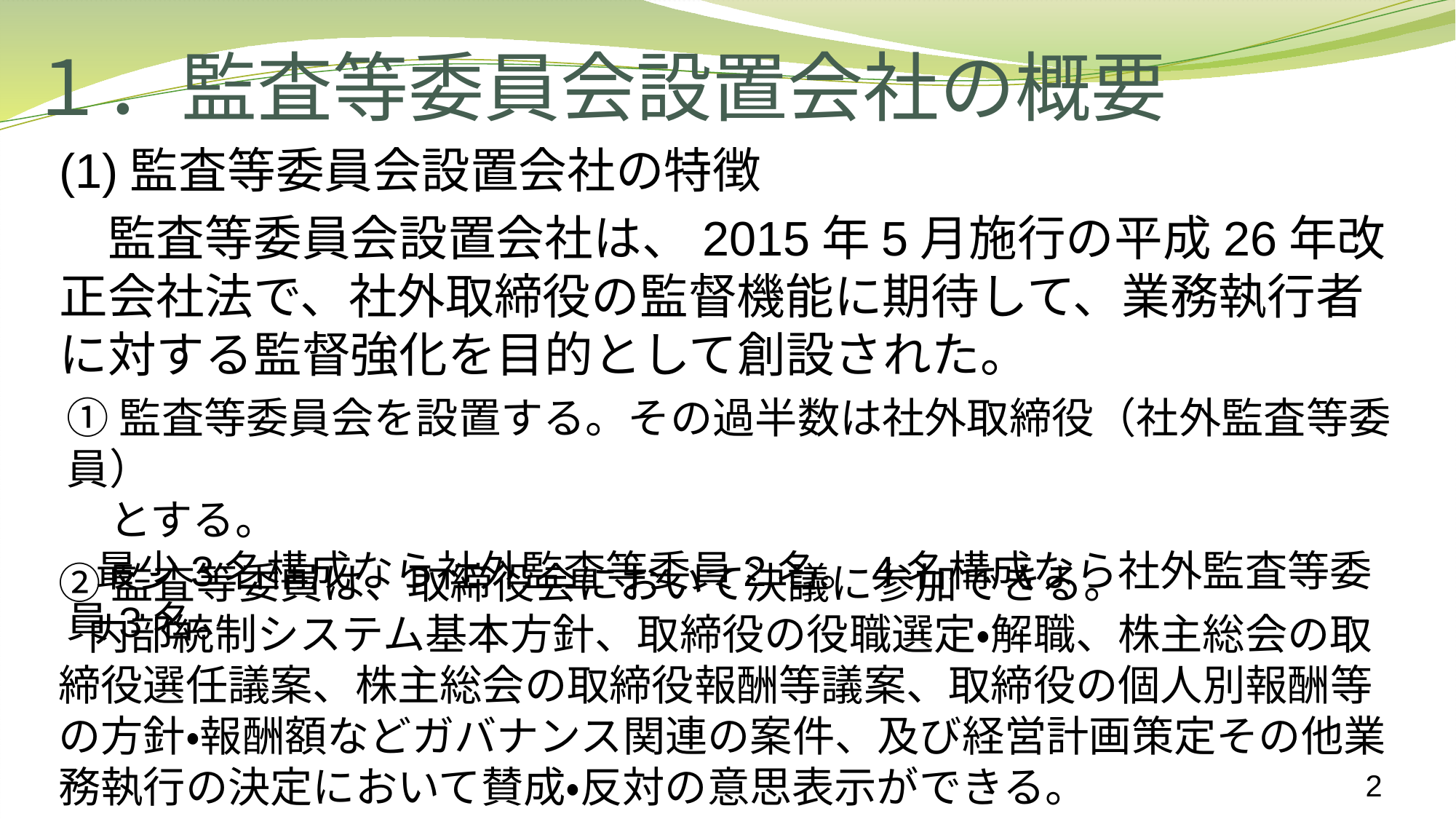

# １．監査等委員会設置会社の概要
(1)監査等委員会設置会社の特徴
　監査等委員会設置会社は、2015年5月施行の平成26年改正会社法で、社外取締役の監督機能に期待して、業務執行者に対する監督強化を目的として創設された。

①監査等委員会を設置する。その過半数は社外取締役（社外監査等委員）
　とする。
  最少3名構成なら社外監査等委員2名。4名構成なら社外監査等委員3名。
②監査等委員は、取締役会において決議に参加できる。
  内部統制システム基本方針、取締役の役職選定・解職、株主総会の取締役選任議案、株主総会の取締役報酬等議案、取締役の個人別報酬等の方針・報酬額などガバナンス関連の案件、及び経営計画策定その他業務執行の決定において賛成・反対の意思表示ができる。
2